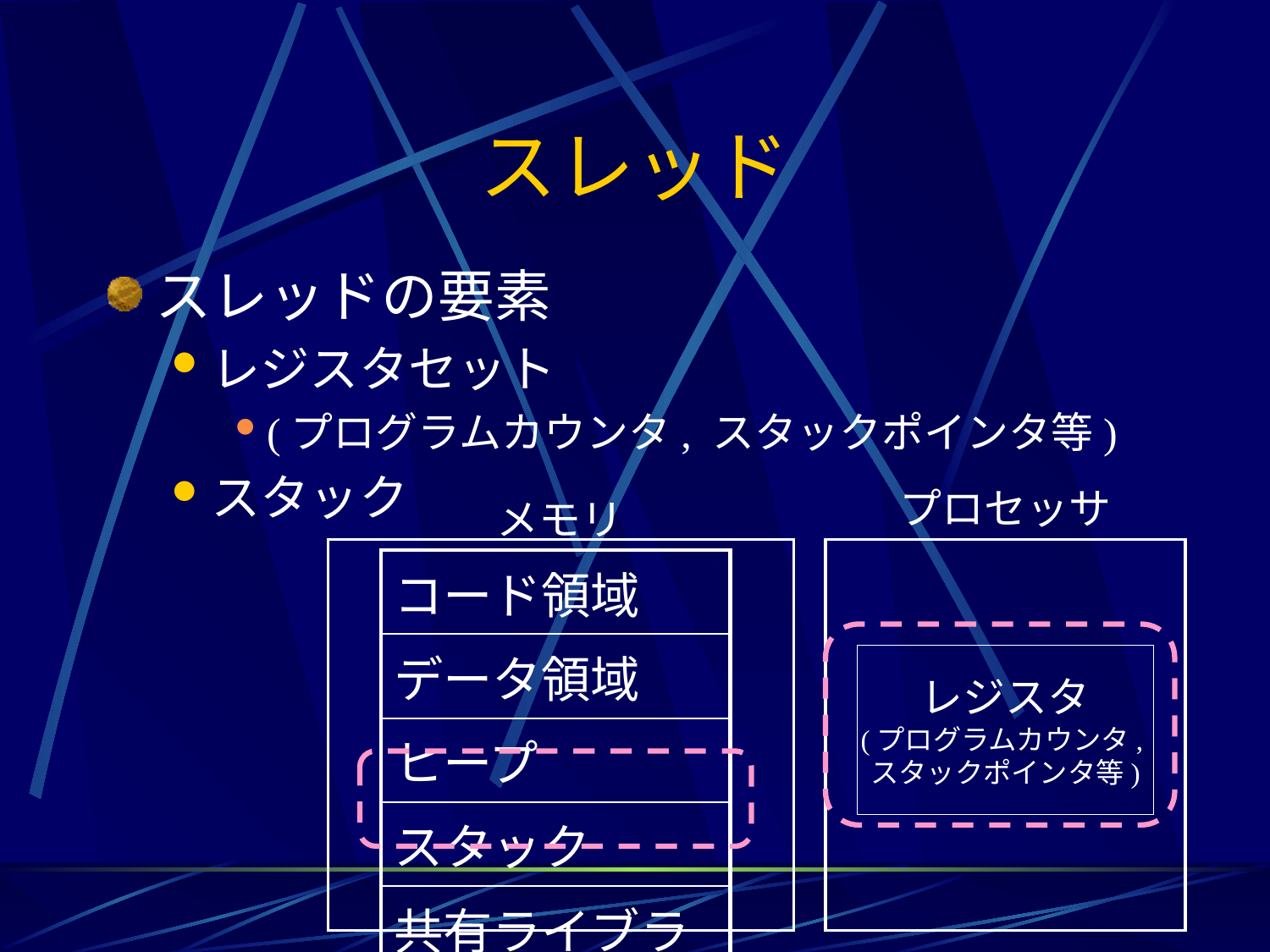

# スレッド
スレッドの要素
レジスタセット
(プログラムカウンタ, スタックポインタ等)
スタック
プロセッサ
メモリ

| コード領域 |
| --- |
| データ領域 |
| ヒープ |
| スタック |
| 共有ライブラリ |

レジスタ
(プログラムカウンタ,
スタックポインタ等)